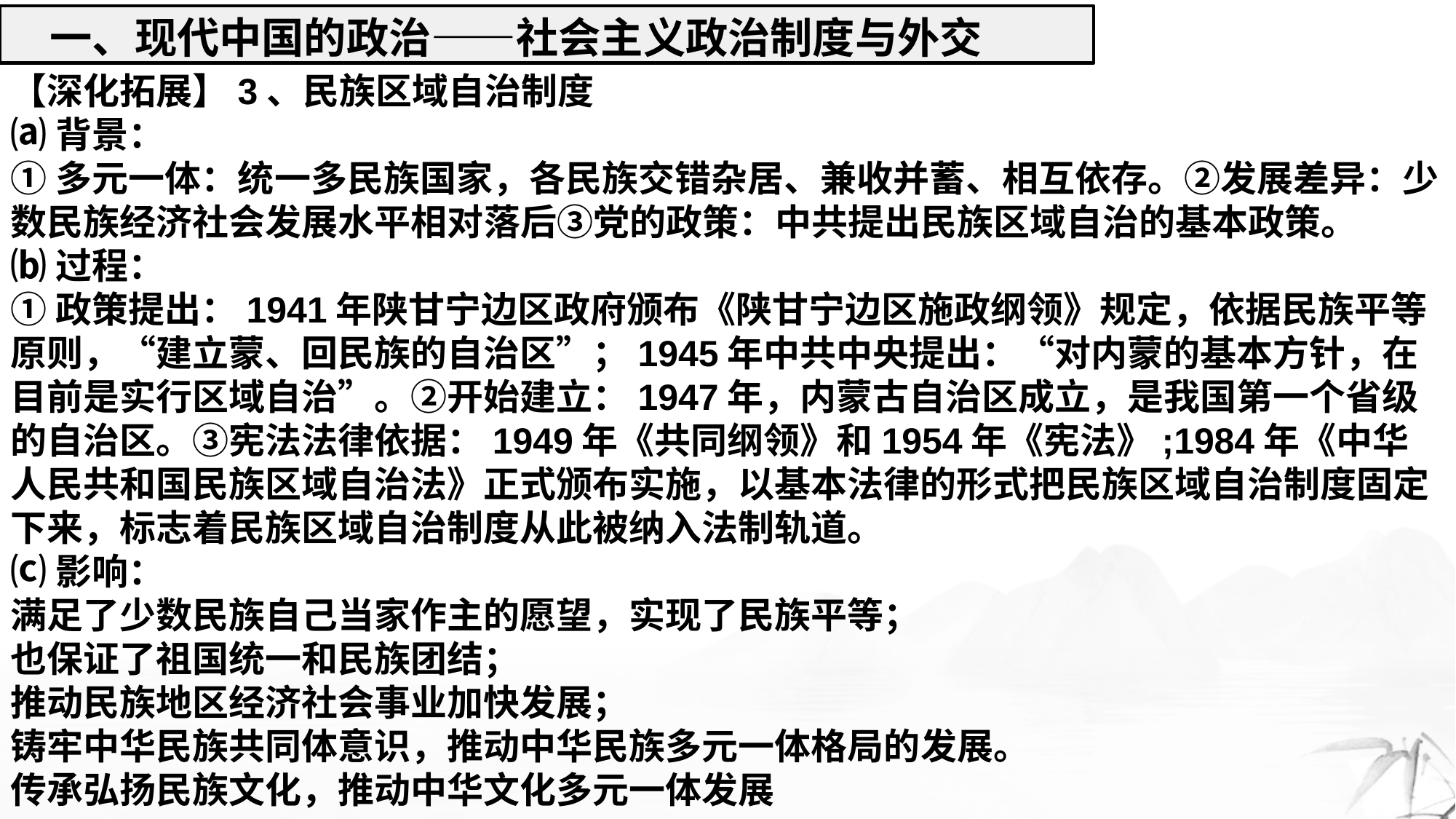

一、现代中国的政治——社会主义政治制度与外交
【深化拓展】3、民族区域自治制度
⒜背景：
①多元一体：统一多民族国家，各民族交错杂居、兼收并蓄、相互依存。②发展差异：少数民族经济社会发展水平相对落后③党的政策：中共提出民族区域自治的基本政策。
⒝过程：
①政策提出：1941年陕甘宁边区政府颁布《陕甘宁边区施政纲领》规定，依据民族平等原则，“建立蒙、回民族的自治区”；1945年中共中央提出：“对内蒙的基本方针，在目前是实行区域自治”。②开始建立：1947年，内蒙古自治区成立，是我国第一个省级的自治区。③宪法法律依据：1949年《共同纲领》和1954年《宪法》;1984年《中华人民共和国民族区域自治法》正式颁布实施，以基本法律的形式把民族区域自治制度固定下来，标志着民族区域自治制度从此被纳入法制轨道。
⒞影响：
满足了少数民族自己当家作主的愿望，实现了民族平等；
也保证了祖国统一和民族团结；
推动民族地区经济社会事业加快发展；
铸牢中华民族共同体意识，推动中华民族多元一体格局的发展。
传承弘扬民族文化，推动中华文化多元一体发展